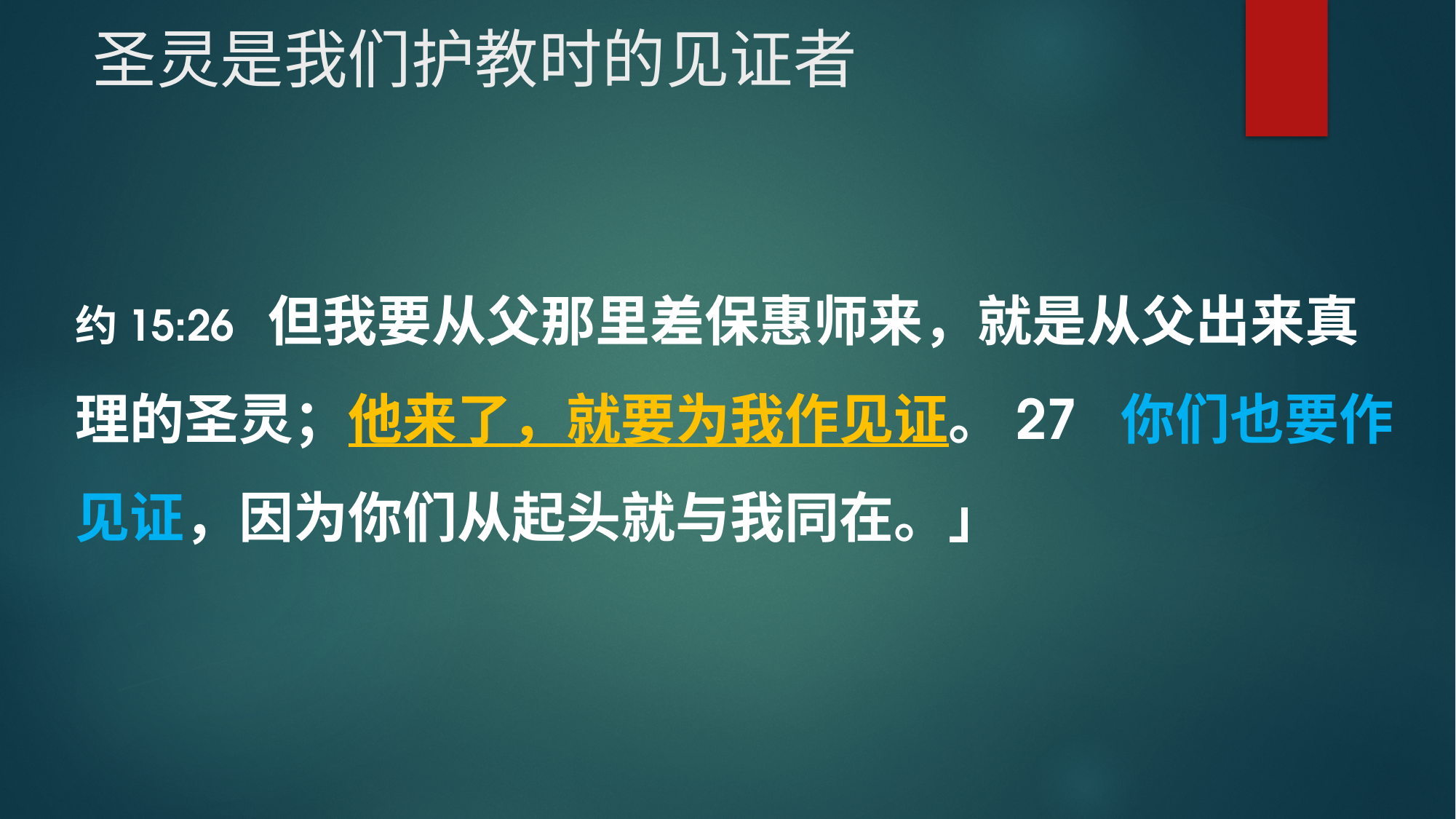

# 圣灵是我们护教时的见证者
约15:26  但我要从父那里差保惠师来，就是从父出来真理的圣灵；他来了，就要为我作见证。27  你们也要作见证，因为你们从起头就与我同在。」